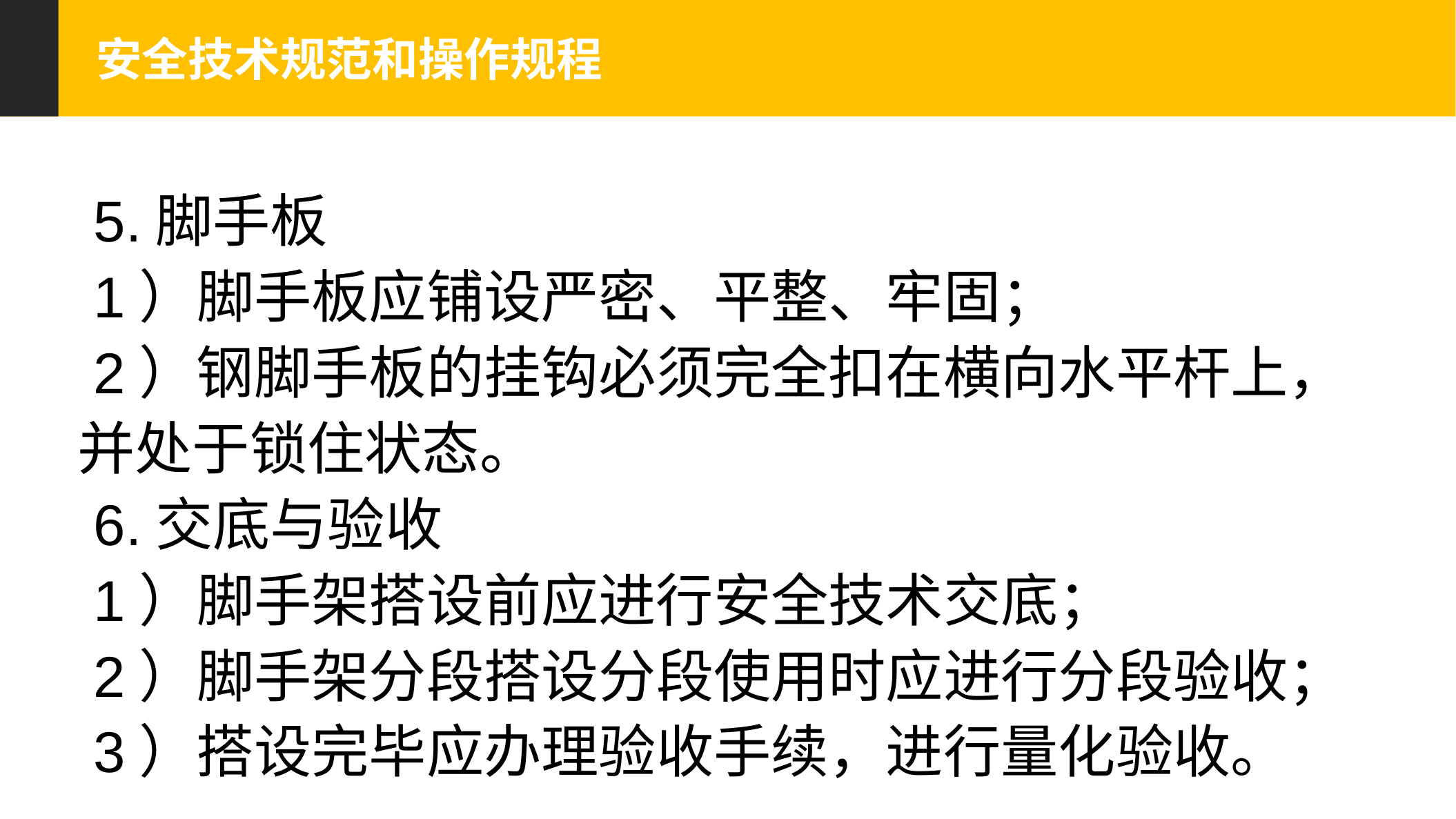

安全技术规范和操作规程
 5.脚手板
 1）脚手板应铺设严密、平整、牢固；
 2）钢脚手板的挂钩必须完全扣在横向水平杆上，并处于锁住状态。
 6.交底与验收
 1）脚手架搭设前应进行安全技术交底；
 2）脚手架分段搭设分段使用时应进行分段验收；
 3）搭设完毕应办理验收手续，进行量化验收。